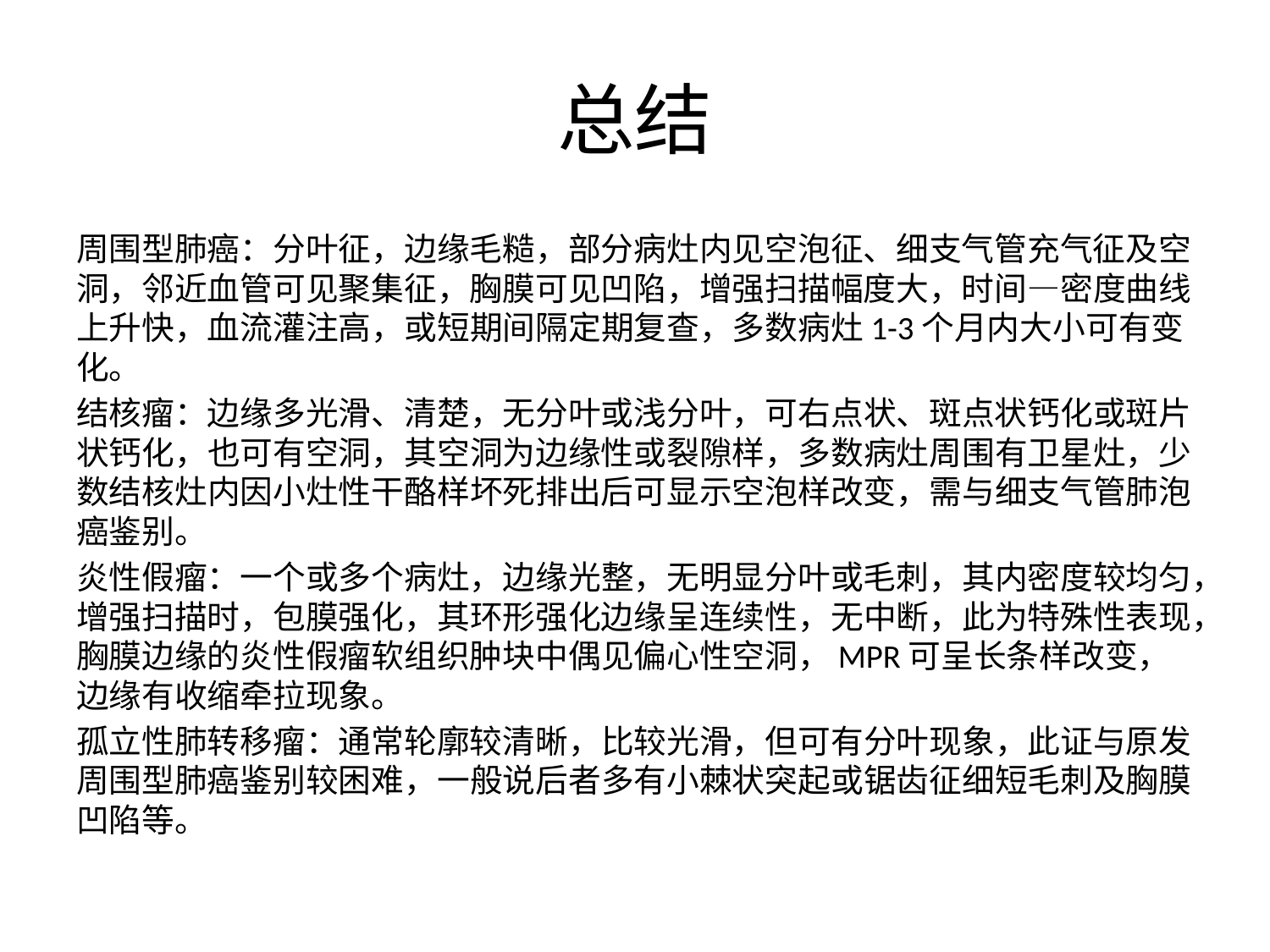

# 总结
周围型肺癌：分叶征，边缘毛糙，部分病灶内见空泡征、细支气管充气征及空洞，邻近血管可见聚集征，胸膜可见凹陷，增强扫描幅度大，时间—密度曲线上升快，血流灌注高，或短期间隔定期复查，多数病灶1-3个月内大小可有变化。
结核瘤：边缘多光滑、清楚，无分叶或浅分叶，可右点状、斑点状钙化或斑片状钙化，也可有空洞，其空洞为边缘性或裂隙样，多数病灶周围有卫星灶，少数结核灶内因小灶性干酪样坏死排出后可显示空泡样改变，需与细支气管肺泡癌鉴别。
炎性假瘤：一个或多个病灶，边缘光整，无明显分叶或毛刺，其内密度较均匀，增强扫描时，包膜强化，其环形强化边缘呈连续性，无中断，此为特殊性表现，胸膜边缘的炎性假瘤软组织肿块中偶见偏心性空洞，MPR可呈长条样改变，边缘有收缩牵拉现象。
孤立性肺转移瘤：通常轮廓较清晰，比较光滑，但可有分叶现象，此证与原发周围型肺癌鉴别较困难，一般说后者多有小棘状突起或锯齿征细短毛刺及胸膜凹陷等。